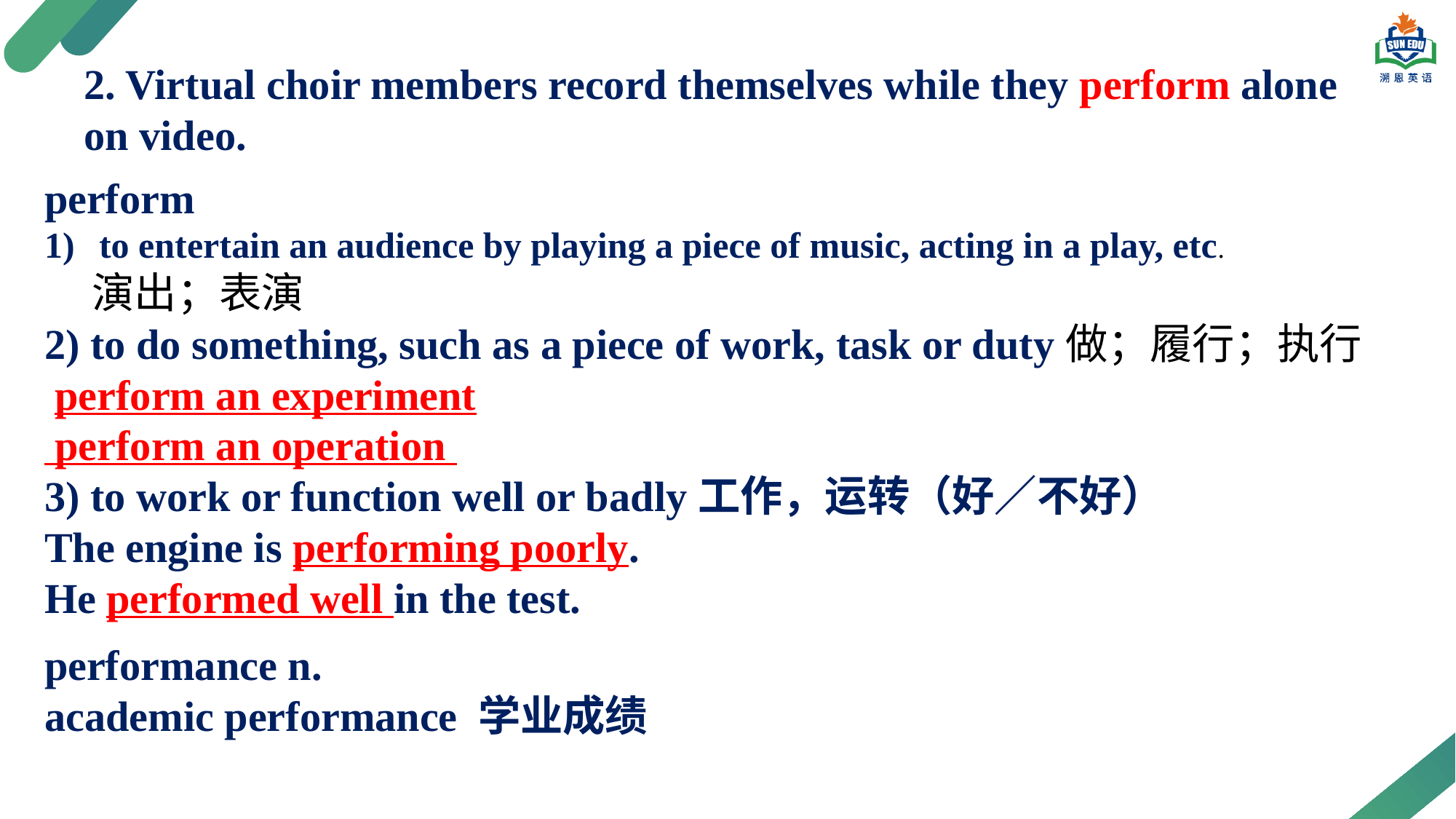

2. Virtual choir members record themselves while they perform alone on video.
perform
to entertain an audience by playing a piece of music, acting in a play, etc.
    演出；表演
2) to do something, such as a piece of work, task or duty做；履行；执行
 perform an experiment
 perform an operation
3) to work or function well or badly工作，运转（好／不好）
The engine is performing poorly.
He performed well in the test.
performance n.
academic performance 学业成绩